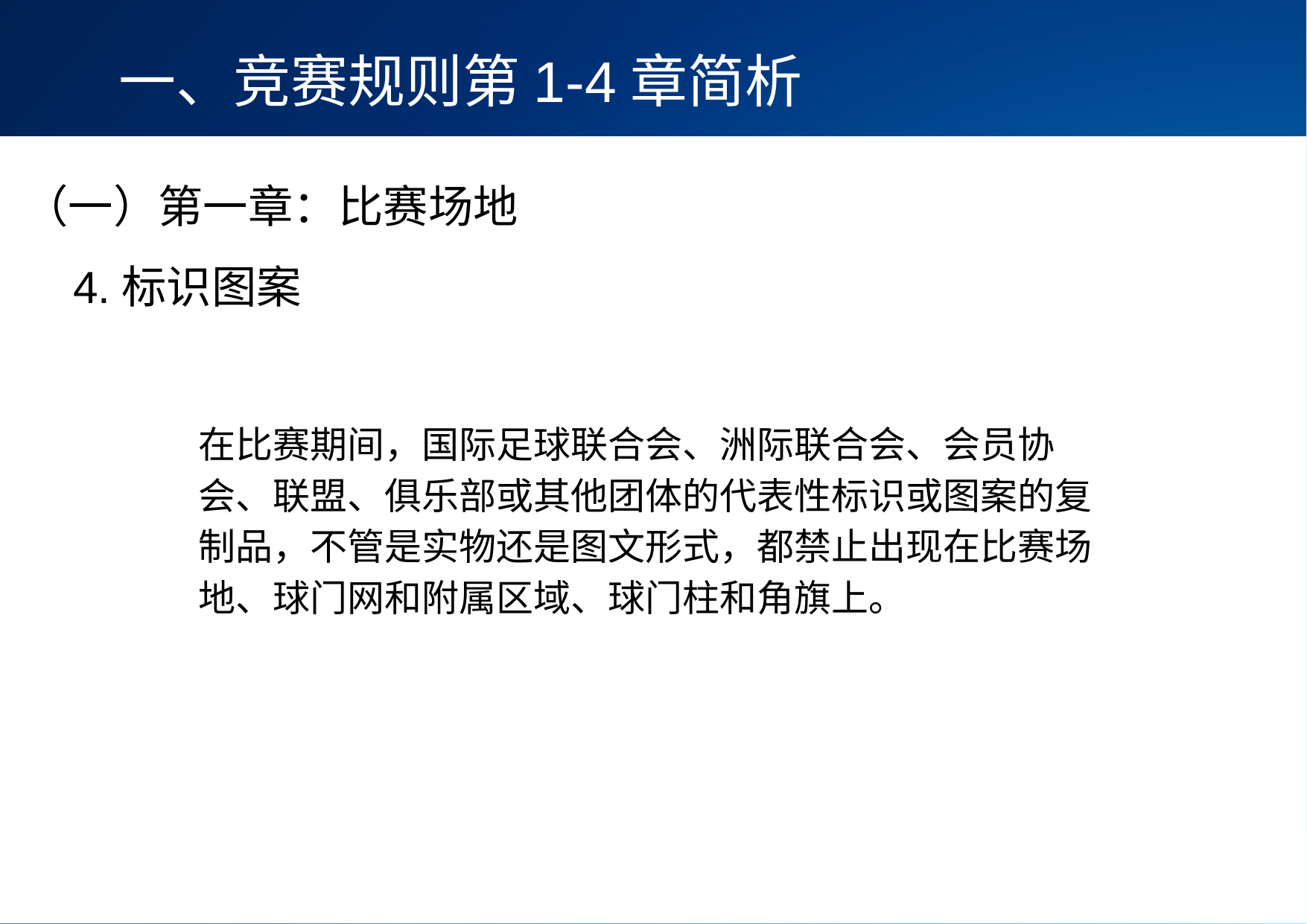

一、竞赛规则第1-4章简析

（一）第一章：比赛场地
    4.标识图案
在比赛期间，国际足球联合会、洲际联合会、会员协会、联盟、俱乐部或其他团体的代表性标识或图案的复制品，不管是实物还是图文形式，都禁止出现在比赛场地、球门网和附属区域、球门柱和角旗上。